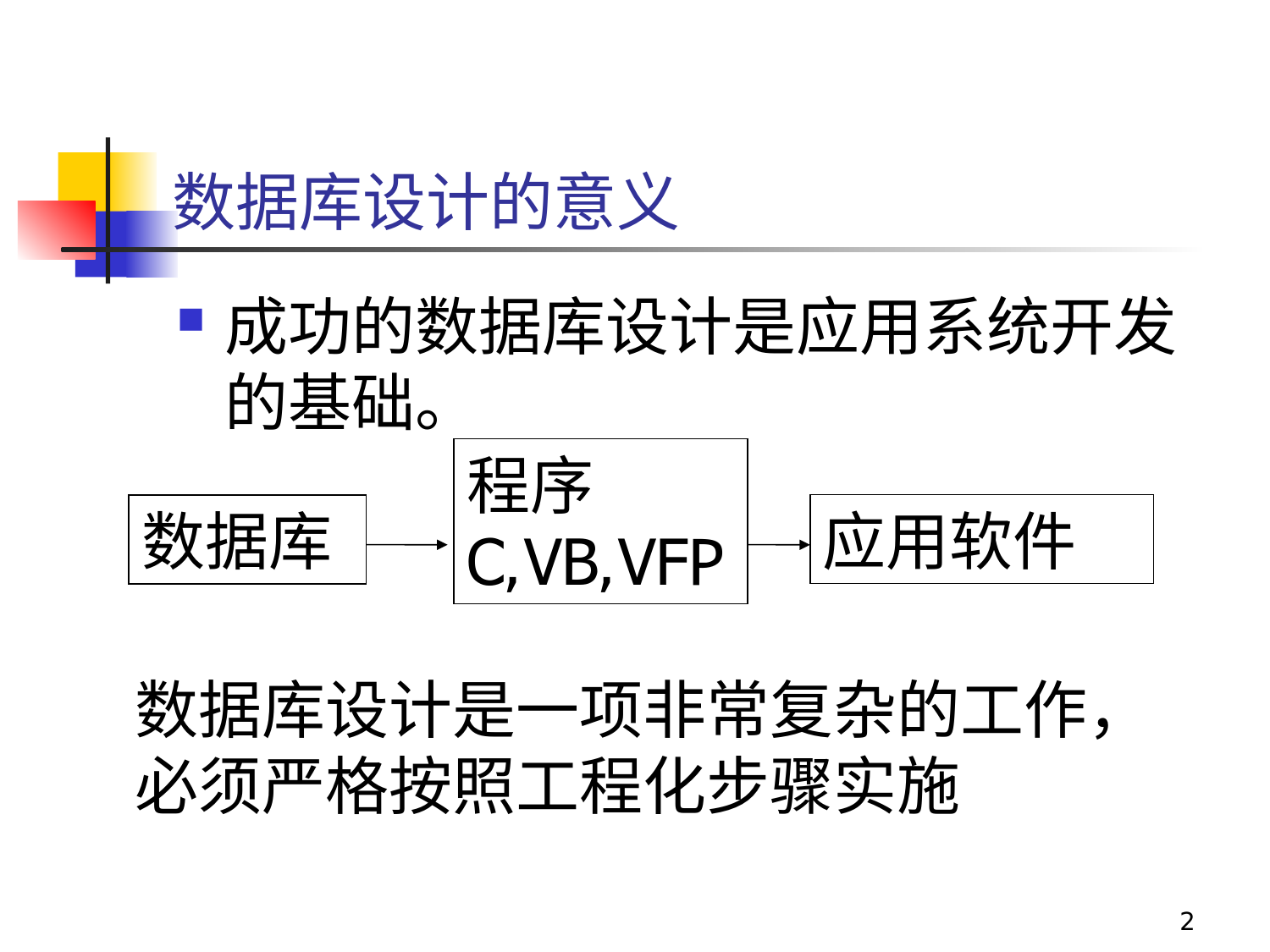

# 数据库设计的意义
成功的数据库设计是应用系统开发的基础。
程序C,VB,VFP
应用软件
数据库

数据库设计是一项非常复杂的工作，必须严格按照工程化步骤实施
2